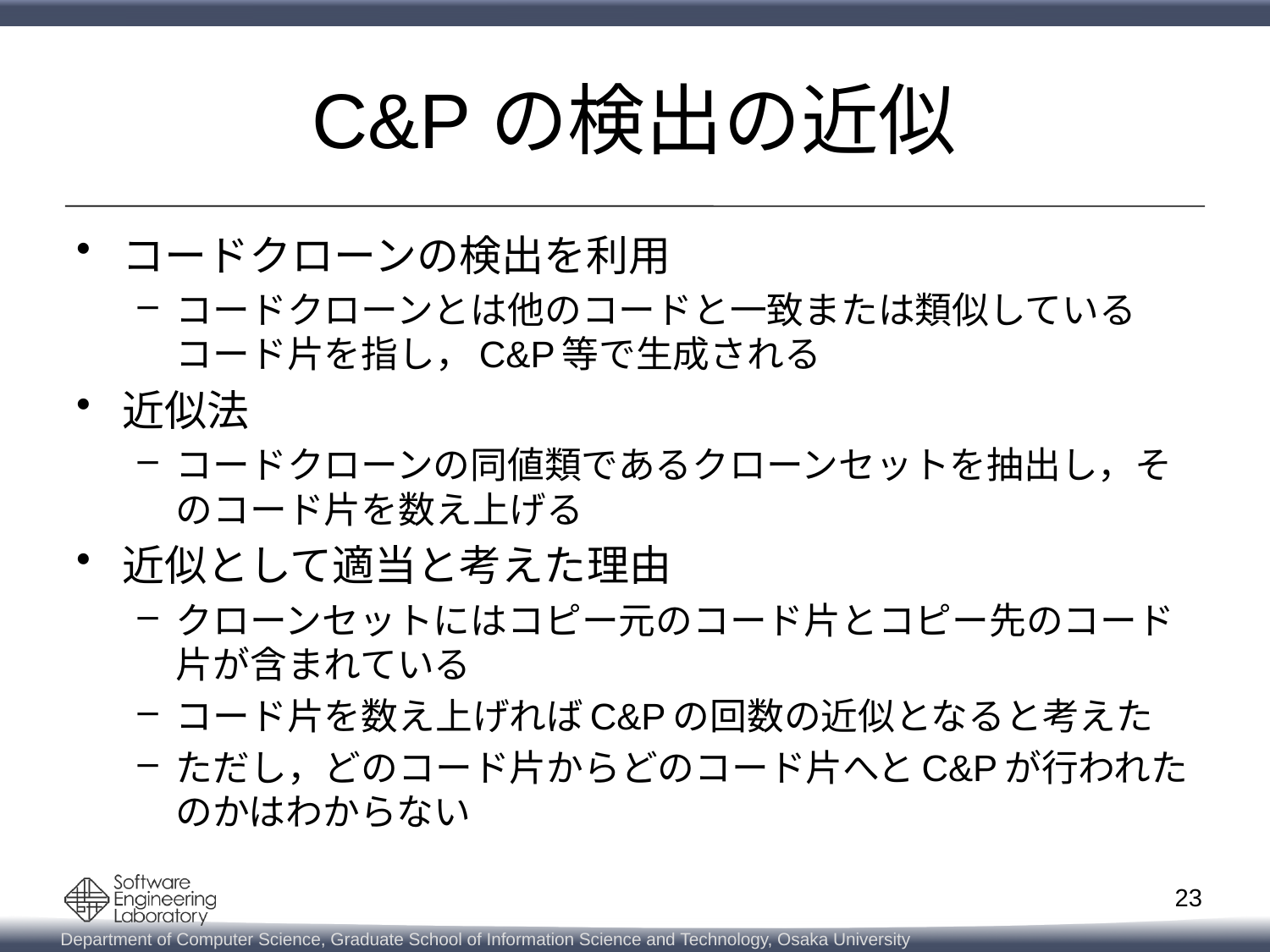

# C&Pの検出の近似
コードクローンの検出を利用
コードクローンとは他のコードと一致または類似しているコード片を指し，C&P等で生成される
近似法
コードクローンの同値類であるクローンセットを抽出し，そのコード片を数え上げる
近似として適当と考えた理由
クローンセットにはコピー元のコード片とコピー先のコード片が含まれている
コード片を数え上げればC&Pの回数の近似となると考えた
ただし，どのコード片からどのコード片へとC&Pが行われたのかはわからない
23